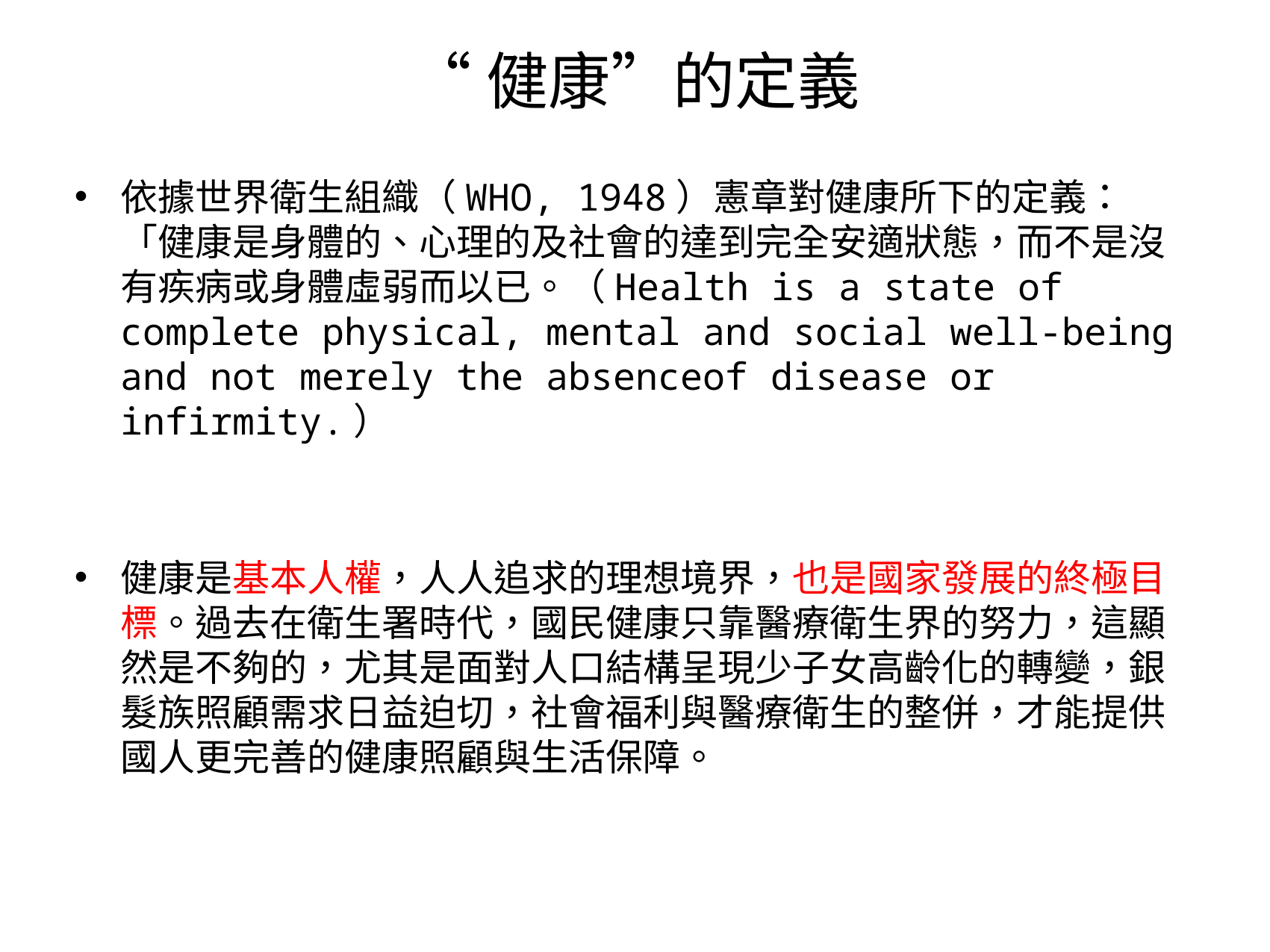

# “健康”的定義
依據世界衛生組織（WHO, 1948）憲章對健康所下的定義：「健康是身體的、心理的及社會的達到完全安適狀態，而不是沒有疾病或身體虛弱而以已。（Health is a state of complete physical, mental and social well-being and not merely the absenceof disease or infirmity.）

健康是基本人權，人人追求的理想境界，也是國家發展的終極目標。過去在衛生署時代，國民健康只靠醫療衛生界的努力，這顯然是不夠的，尤其是面對人口結構呈現少子女高齡化的轉變，銀髮族照顧需求日益迫切，社會福利與醫療衛生的整併，才能提供國人更完善的健康照顧與生活保障。